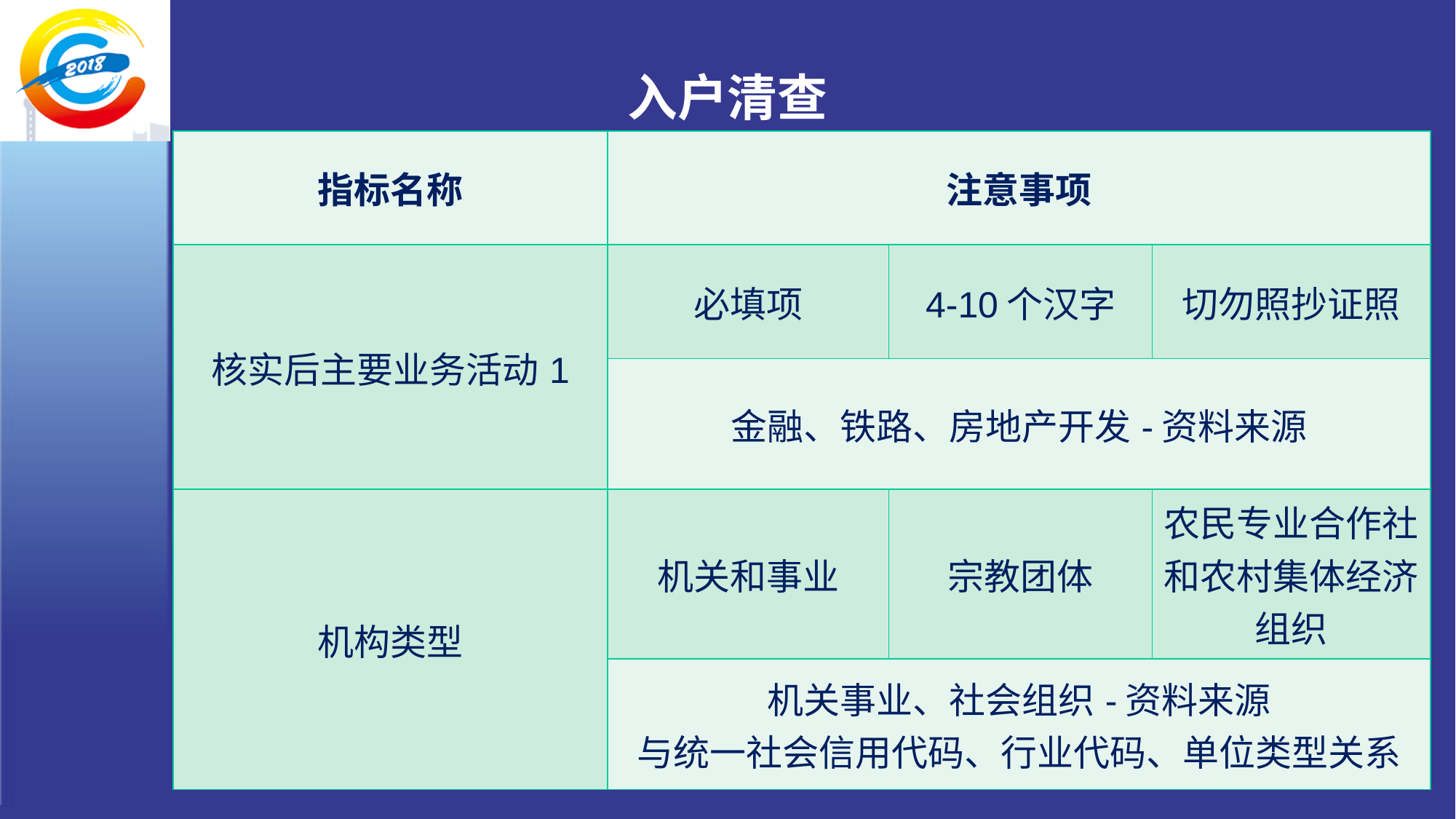

# 入户清查

| 指标名称 | 注意事项 |  |  |
| --- | --- | --- | --- |
| 核实后主要业务活动1 | 必填项 | 4-10个汉字 | 切勿照抄证照 |
|  | 金融、铁路、房地产开发-资料来源 |  |  |
| 机构类型 | 机关和事业 | 宗教团体 | 农民专业合作社和农村集体经济组织 |
|  | 机关事业、社会组织-资料来源 与统一社会信用代码、行业代码、单位类型关系 |  |  |
52